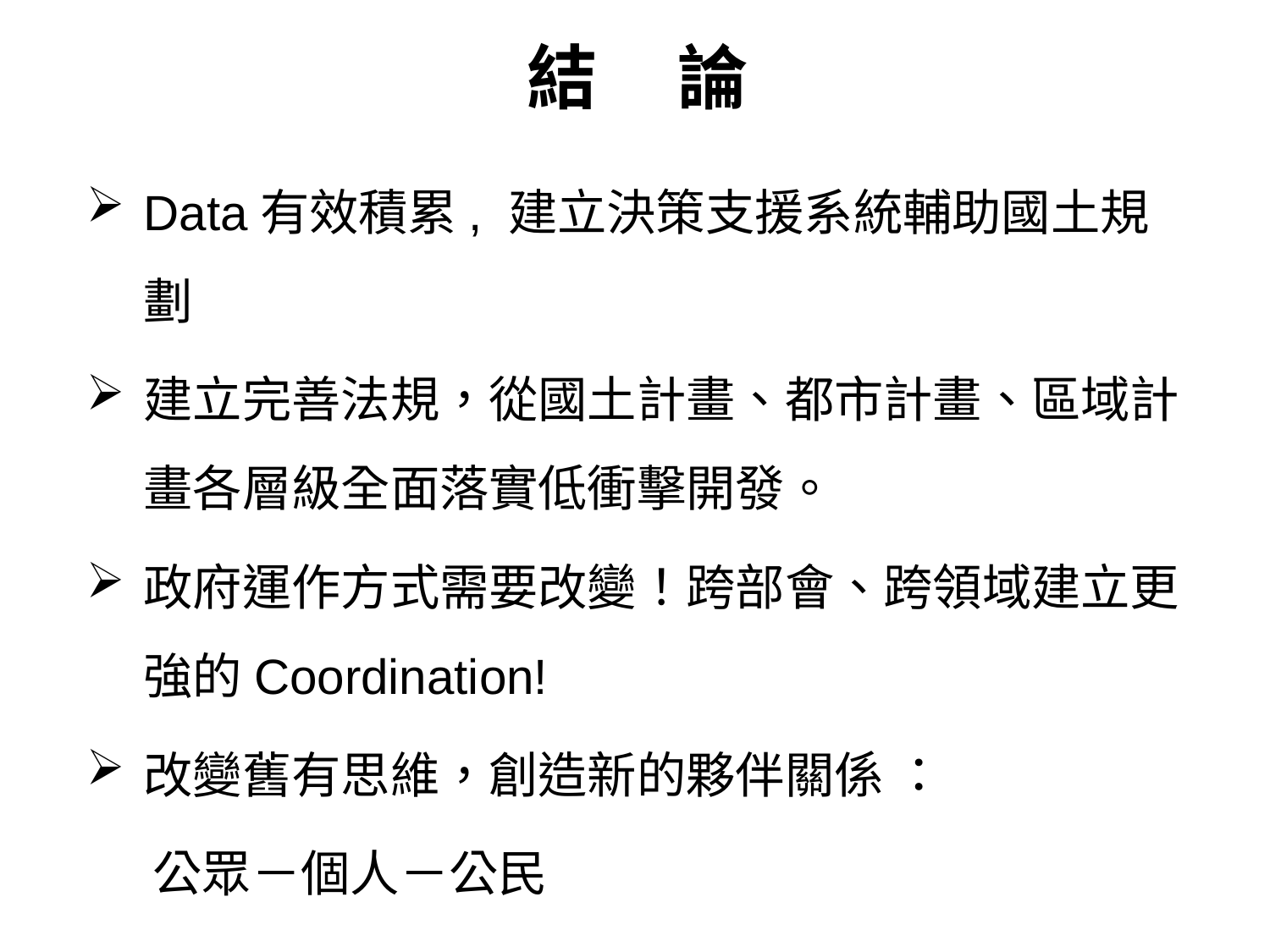

結     論
Data有效積累, 建立決策支援系統輔助國土規劃
建立完善法規，從國土計畫、都市計畫、區域計畫各層級全面落實低衝擊開發。
政府運作方式需要改變！跨部會、跨領域建立更強的Coordination!
改變舊有思維，創造新的夥伴關係 ：
     公眾－個人－公民